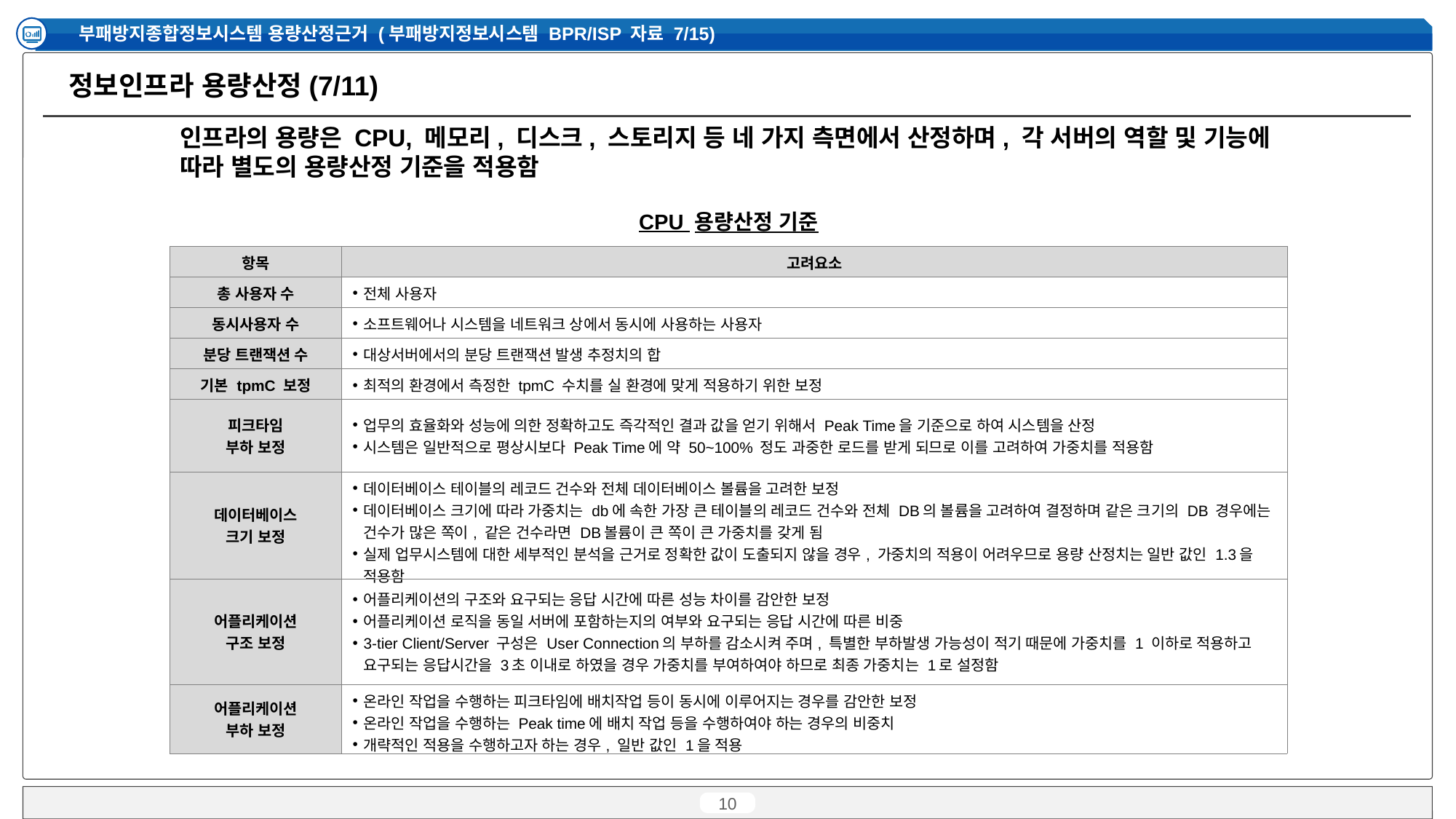

부패방지종합정보시스템 용량산정근거 (부패방지정보시스템 BPR/ISP 자료 7/15)
정보인프라 용량산정(7/11)
인프라의 용량은 CPU, 메모리, 디스크, 스토리지 등 네 가지 측면에서 산정하며, 각 서버의 역할 및 기능에 따라 별도의 용량산정 기준을 적용함
CPU 용량산정 기준
| 항목 | 고려요소 |
| --- | --- |
| 총 사용자 수 | 전체 사용자 |
| 동시사용자 수 | 소프트웨어나 시스템을 네트워크 상에서 동시에 사용하는 사용자 |
| 분당 트랜잭션 수 | 대상서버에서의 분당 트랜잭션 발생 추정치의 합 |
| 기본 tpmC 보정 | 최적의 환경에서 측정한 tpmC 수치를 실 환경에 맞게 적용하기 위한 보정 |
| 피크타임 부하 보정 | 업무의 효율화와 성능에 의한 정확하고도 즉각적인 결과 값을 얻기 위해서 Peak Time을 기준으로 하여 시스템을 산정 시스템은 일반적으로 평상시보다 Peak Time에 약 50~100% 정도 과중한 로드를 받게 되므로 이를 고려하여 가중치를 적용함 |
| 데이터베이스 크기 보정 | 데이터베이스 테이블의 레코드 건수와 전체 데이터베이스 볼륨을 고려한 보정 데이터베이스 크기에 따라 가중치는 db에 속한 가장 큰 테이블의 레코드 건수와 전체 DB의 볼륨을 고려하여 결정하며 같은 크기의 DB 경우에는 건수가 많은 쪽이, 같은 건수라면 DB볼륨이 큰 쪽이 큰 가중치를 갖게 됨 실제 업무시스템에 대한 세부적인 분석을 근거로 정확한 값이 도출되지 않을 경우, 가중치의 적용이 어려우므로 용량 산정치는 일반 값인 1.3을 적용함 |
| 어플리케이션 구조 보정 | 어플리케이션의 구조와 요구되는 응답 시간에 따른 성능 차이를 감안한 보정 어플리케이션 로직을 동일 서버에 포함하는지의 여부와 요구되는 응답 시간에 따른 비중 3-tier Client/Server 구성은 User Connection의 부하를 감소시켜 주며, 특별한 부하발생 가능성이 적기 때문에 가중치를 1 이하로 적용하고 요구되는 응답시간을 3초 이내로 하였을 경우 가중치를 부여하여야 하므로 최종 가중치는 1로 설정함 |
| 어플리케이션 부하 보정 | 온라인 작업을 수행하는 피크타임에 배치작업 등이 동시에 이루어지는 경우를 감안한 보정 온라인 작업을 수행하는 Peak time에 배치 작업 등을 수행하여야 하는 경우의 비중치 개략적인 적용을 수행하고자 하는 경우, 일반 값인 1을 적용 |